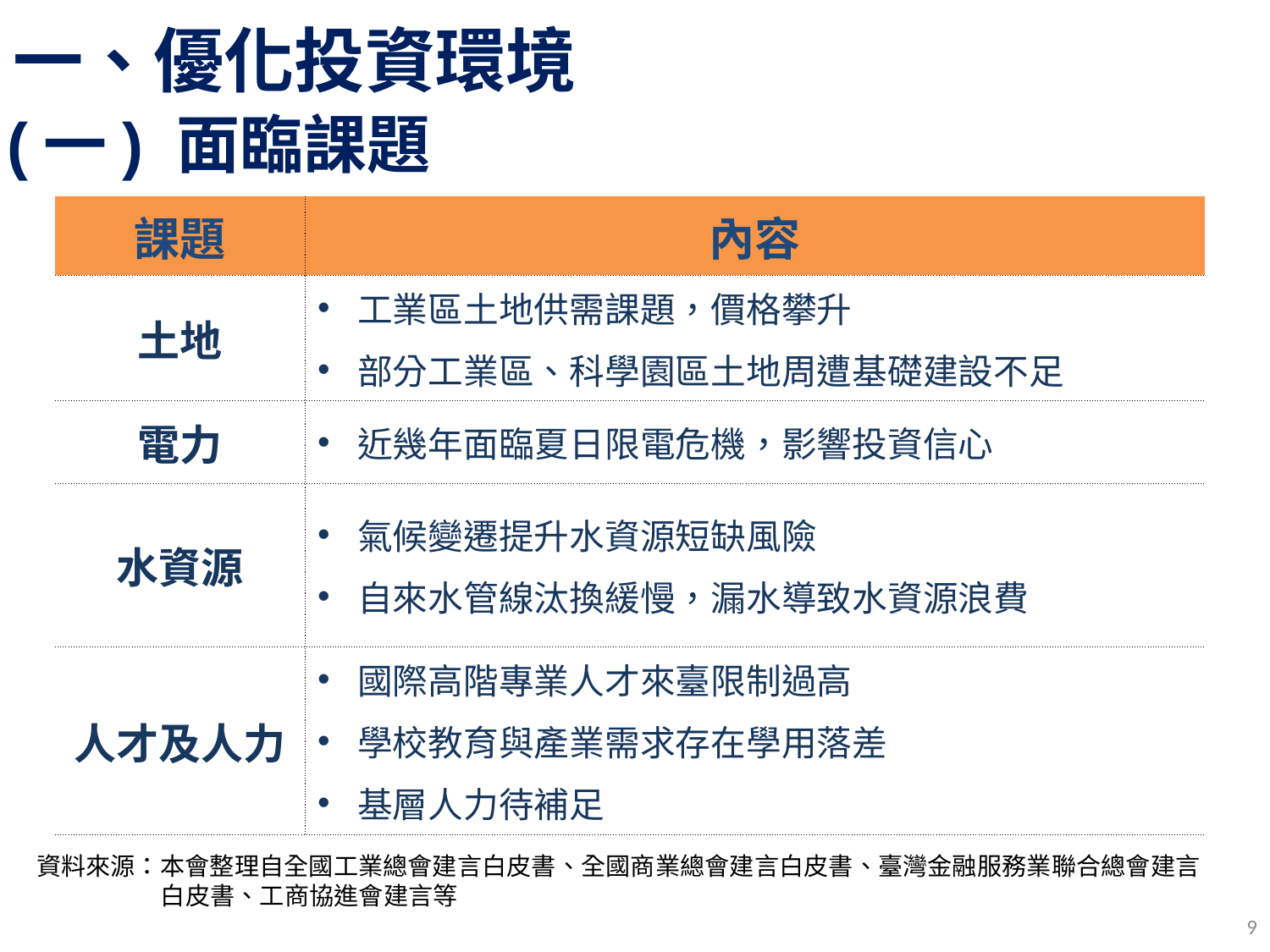

一、優化投資環境
(一) 面臨課題
| 課題 | 內容 |
| --- | --- |
| 土地 | 工業區土地供需課題，價格攀升 部分工業區、科學園區土地周遭基礎建設不足 |
| 電力 | 近幾年面臨夏日限電危機，影響投資信心 |
| 水資源 | 氣候變遷提升水資源短缺風險 自來水管線汰換緩慢，漏水導致水資源浪費 |
| 人才及人力 | 國際高階專業人才來臺限制過高 學校教育與產業需求存在學用落差 基層人力待補足 |
資料來源：本會整理自全國工業總會建言白皮書、全國商業總會建言白皮書、臺灣金融服務業聯合總會建言白皮書、工商協進會建言等
9